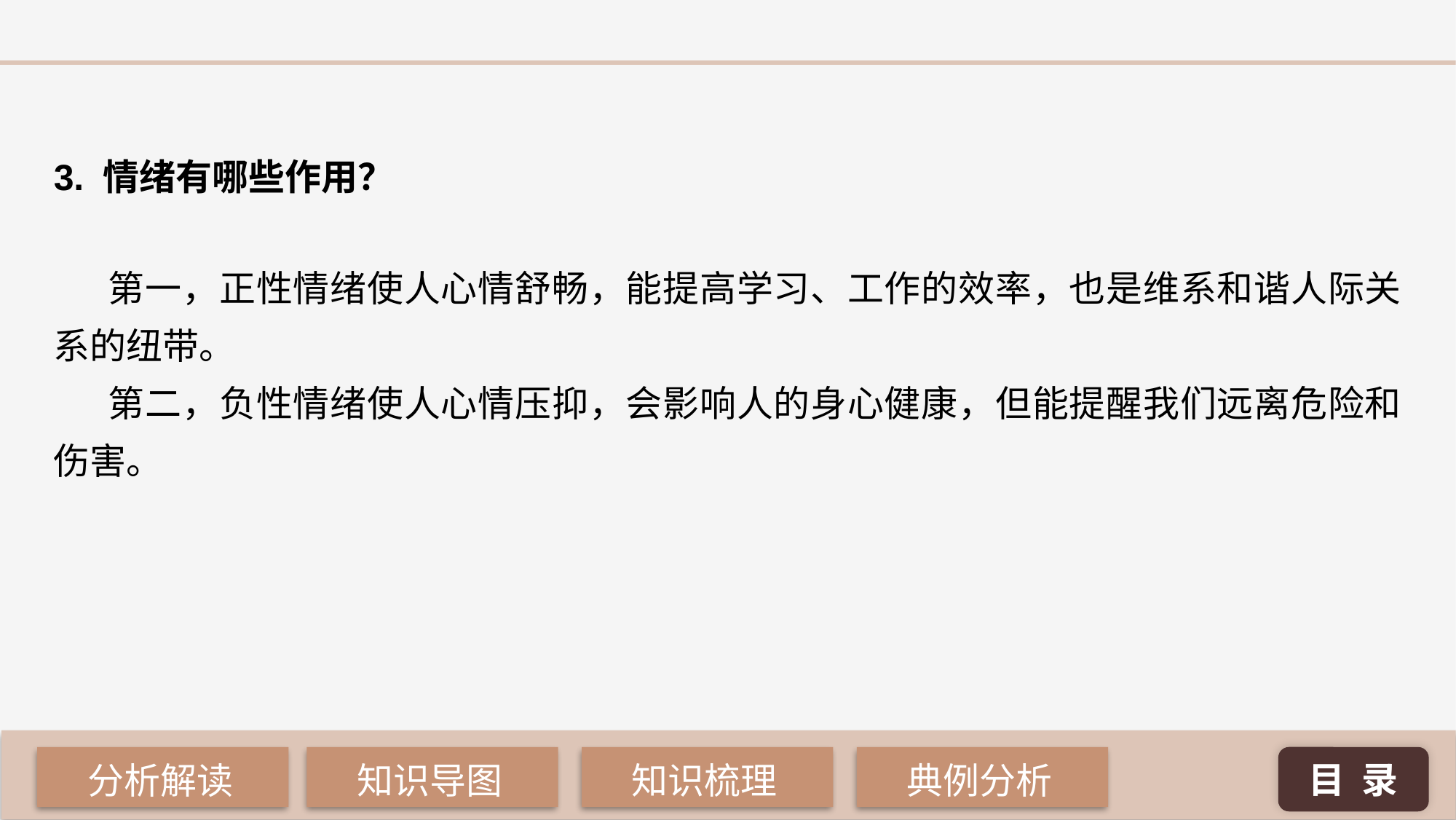

3. 情绪有哪些作用？
第一，正性情绪使人心情舒畅，能提高学习、工作的效率，也是维系和谐人际关系的纽带。
第二，负性情绪使人心情压抑，会影响人的身心健康，但能提醒我们远离危险和伤害。